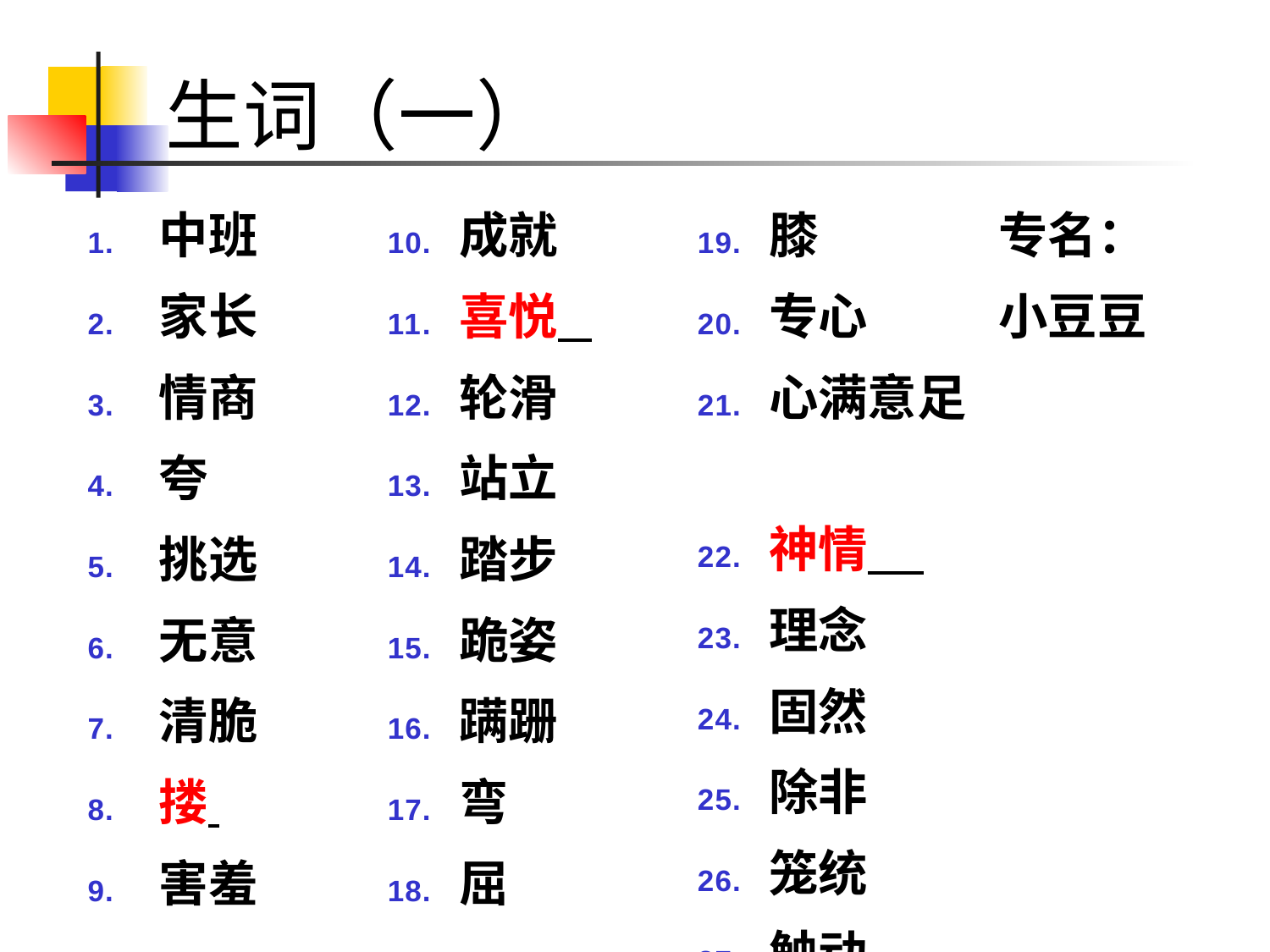

# 生词（一）
中班
家长
情商
夸
挑选
无意
清脆
搂
害羞
成就
喜悦
轮滑
站立
踏步
跪姿
蹒跚
弯
屈
膝
专心
心满意足
神情
理念
固然
除非
笼统
触动
专名：
小豆豆